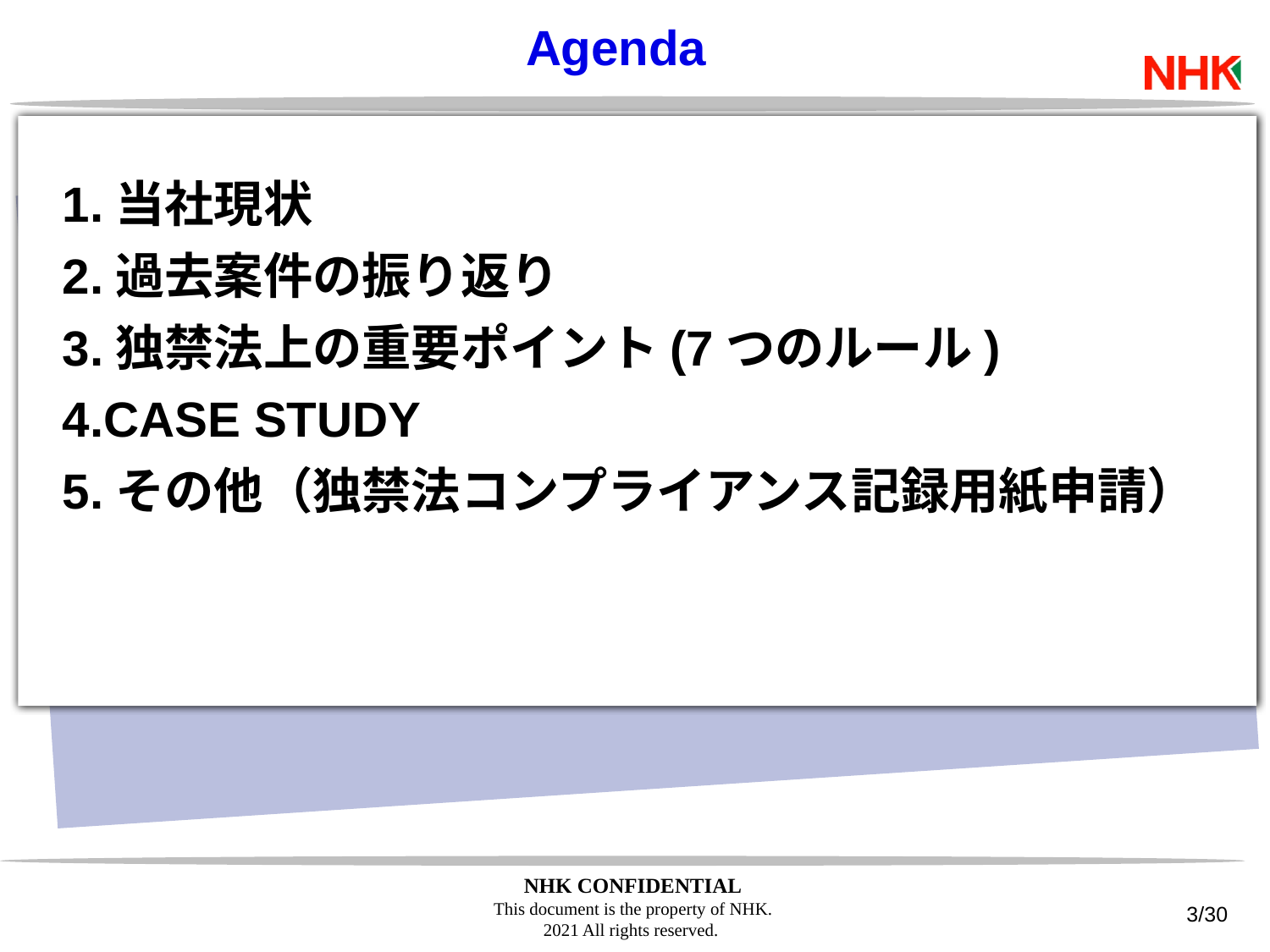

Agenda

1.当社現状
2.過去案件の振り返り
3.独禁法上の重要ポイント(7つのルール)
4.CASE STUDY
5.その他（独禁法コンプライアンス記録用紙申請）

3/30